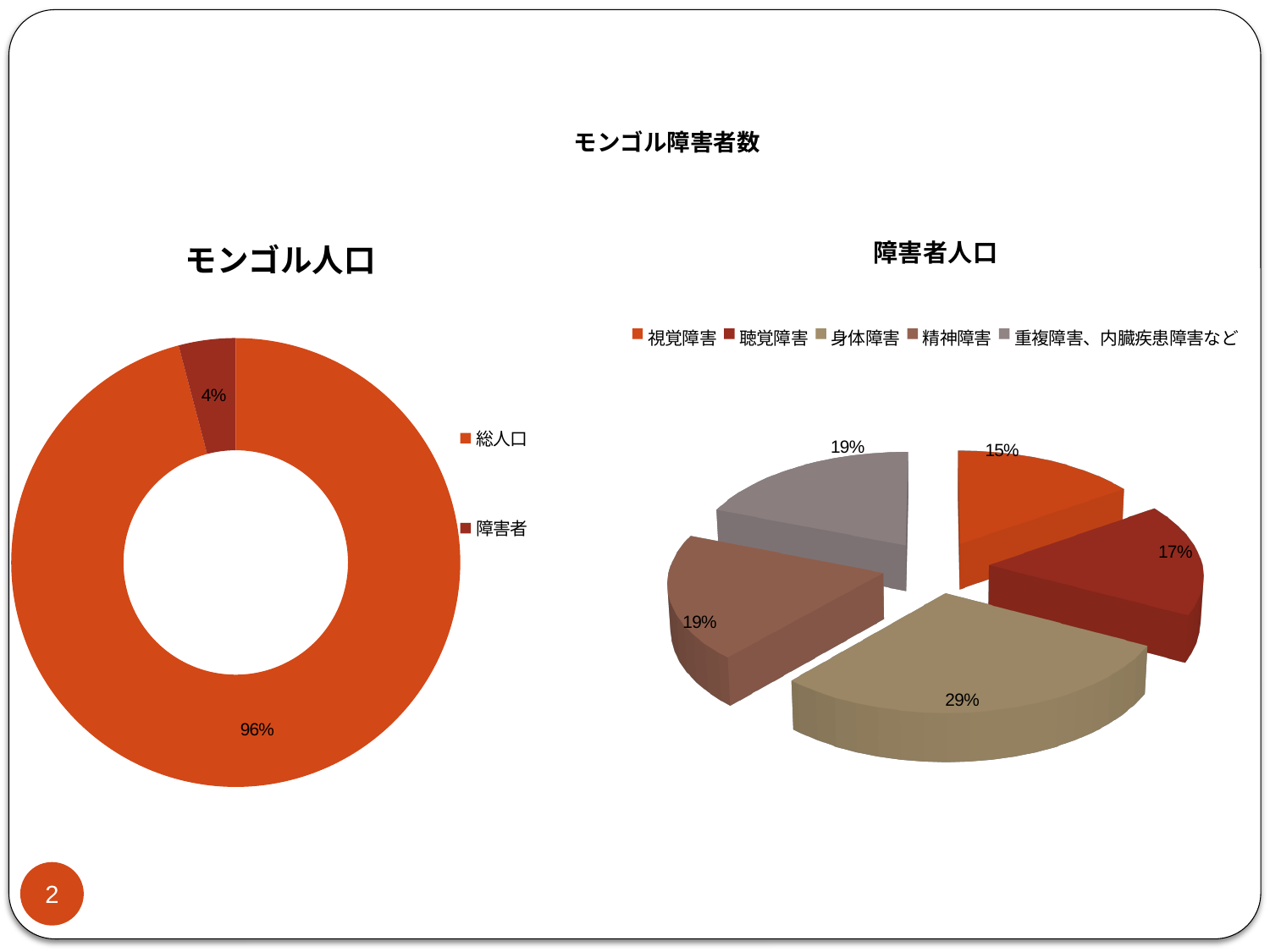

# モンゴル障害者数

### Chart:

| Category | モンゴル人口 |
|---|---|
| 総人口 | 95.9 |
| 障害者 | 4.1 |

[unsupported chart]

2